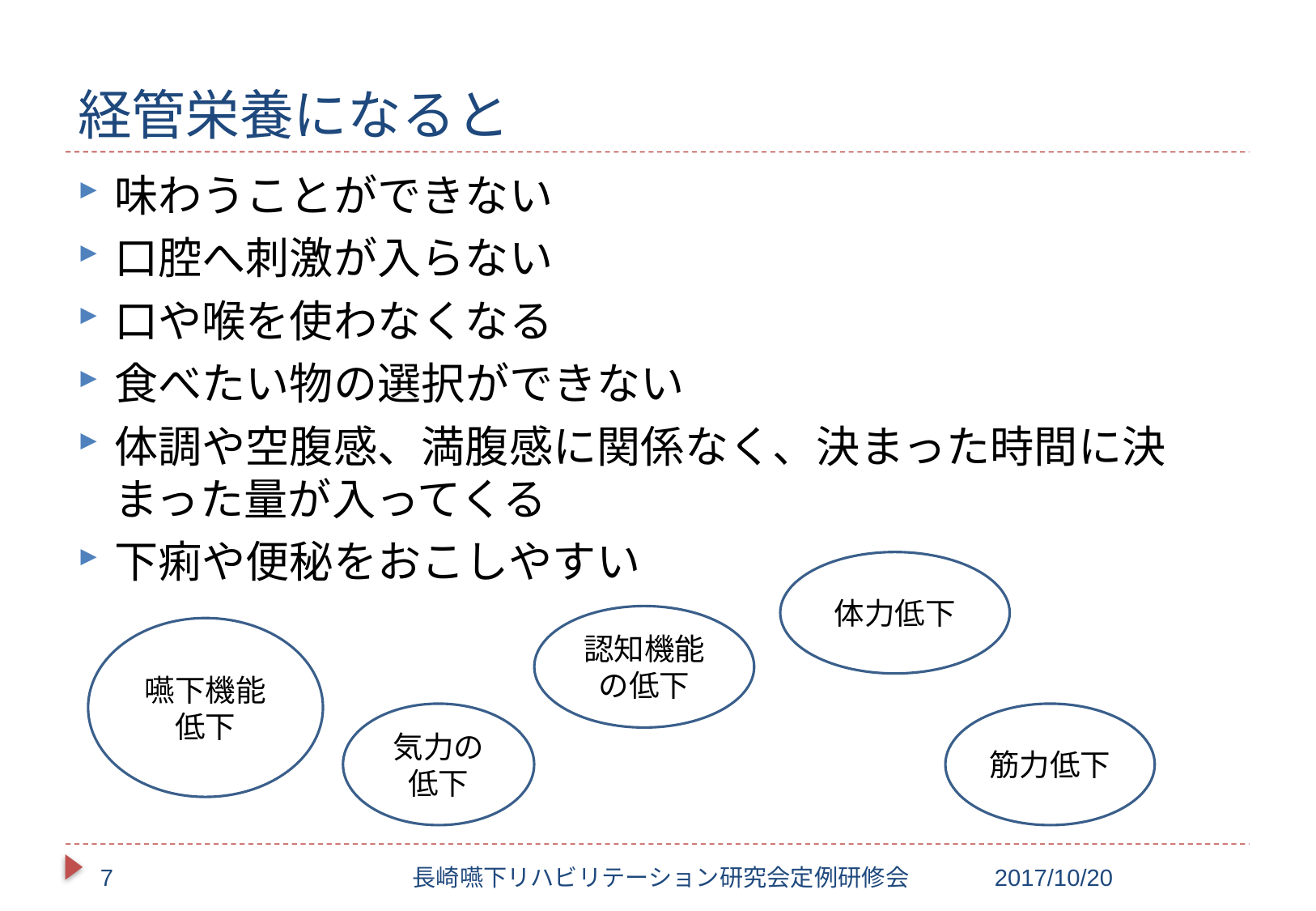

# 経管栄養になると
味わうことができない
口腔へ刺激が入らない
口や喉を使わなくなる
食べたい物の選択ができない
体調や空腹感、満腹感に関係なく、決まった時間に決まった量が入ってくる
下痢や便秘をおこしやすい
体力低下
認知機能の低下
嚥下機能低下
気力の低下
筋力低下
7
長崎嚥下リハビリテーション研究会定例研修会
2017/10/20